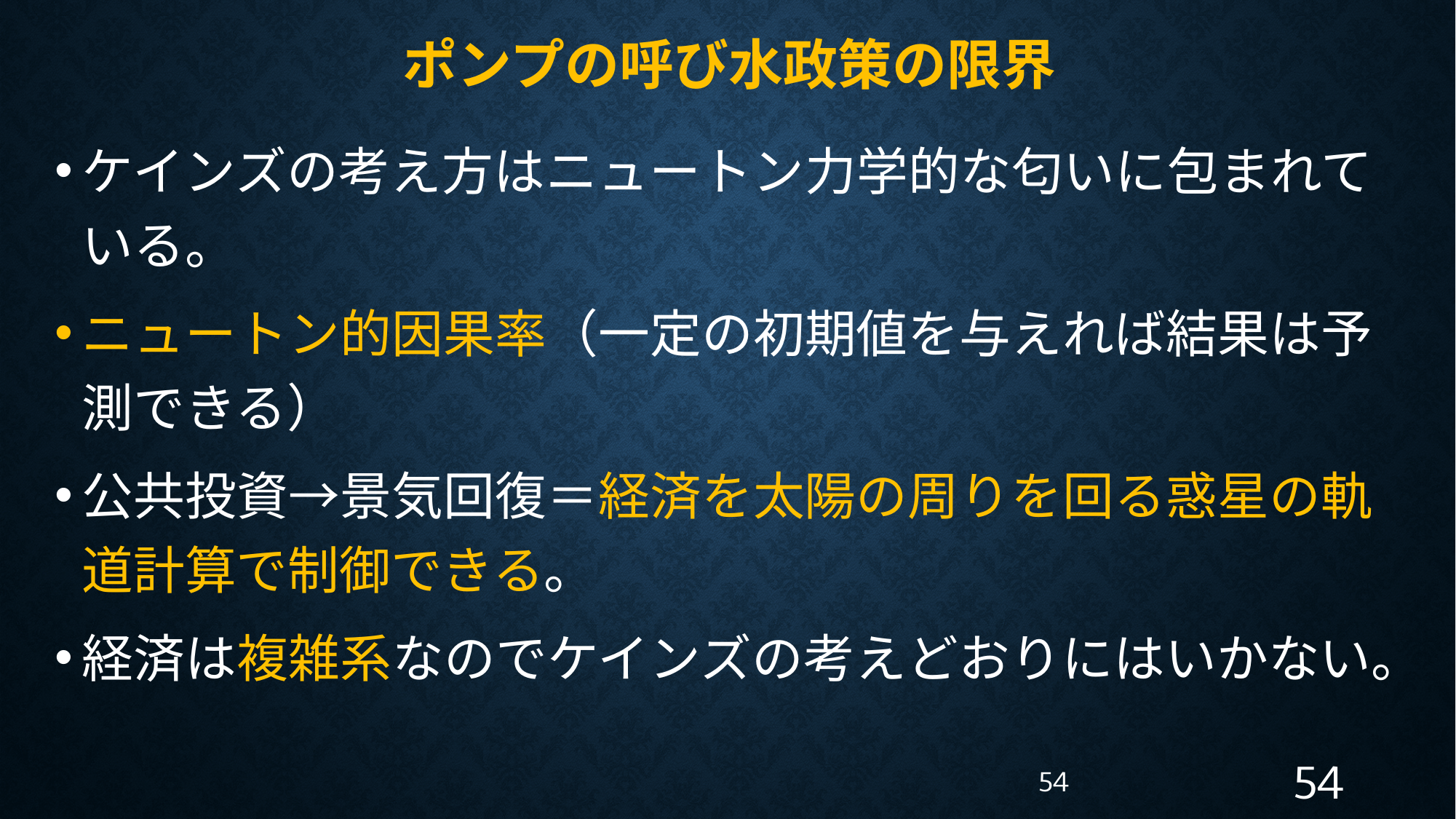

ポンプの呼び水政策の限界
ケインズの考え方はニュートン力学的な匂いに包まれている。
ニュートン的因果率（一定の初期値を与えれば結果は予測できる）
公共投資→景気回復＝経済を太陽の周りを回る惑星の軌道計算で制御できる。
経済は複雑系なのでケインズの考えどおりにはいかない。

54
54